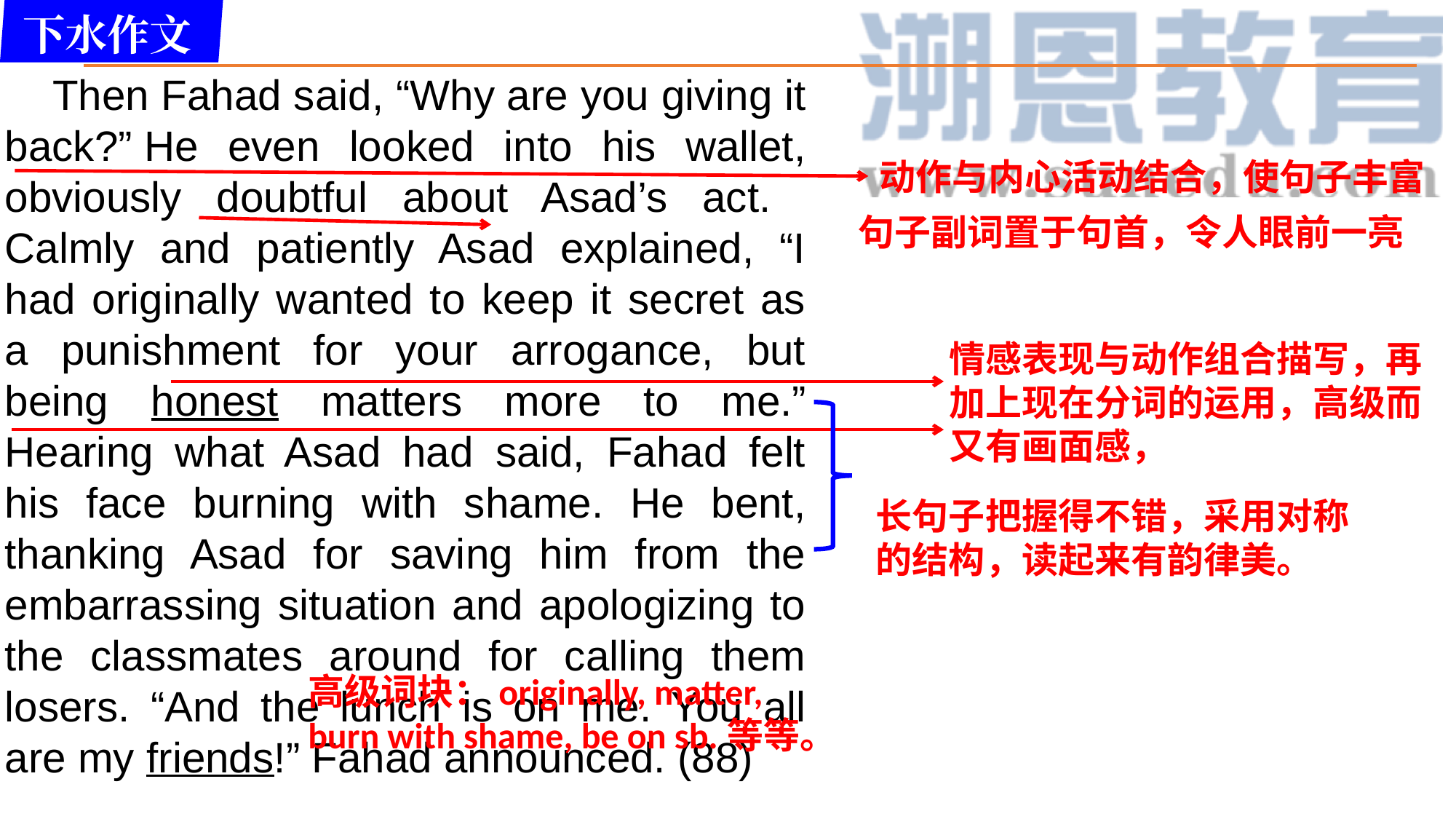

下水作文
    Then Fahad said, “Why are you giving it back?” He even looked into his wallet, obviously doubtful about Asad’s act.  Calmly and patiently Asad explained, “I had originally wanted to keep it secret as a punishment for your arrogance, but being honest matters more to me.” Hearing what Asad had said, Fahad felt his face burning with shame. He bent, thanking Asad for saving him from the embarrassing situation and apologizing to the classmates around for calling them losers. “And the lunch is on me. You all are my friends!” Fahad announced. (88)
动作与内心活动结合，使句子丰富
句子副词置于句首，令人眼前一亮
情感表现与动作组合描写，再加上现在分词的运用，高级而又有画面感，

长句子把握得不错，采用对称的结构，读起来有韵律美。
高级词块：originally, matter, burn with shame, be on sb.等等。